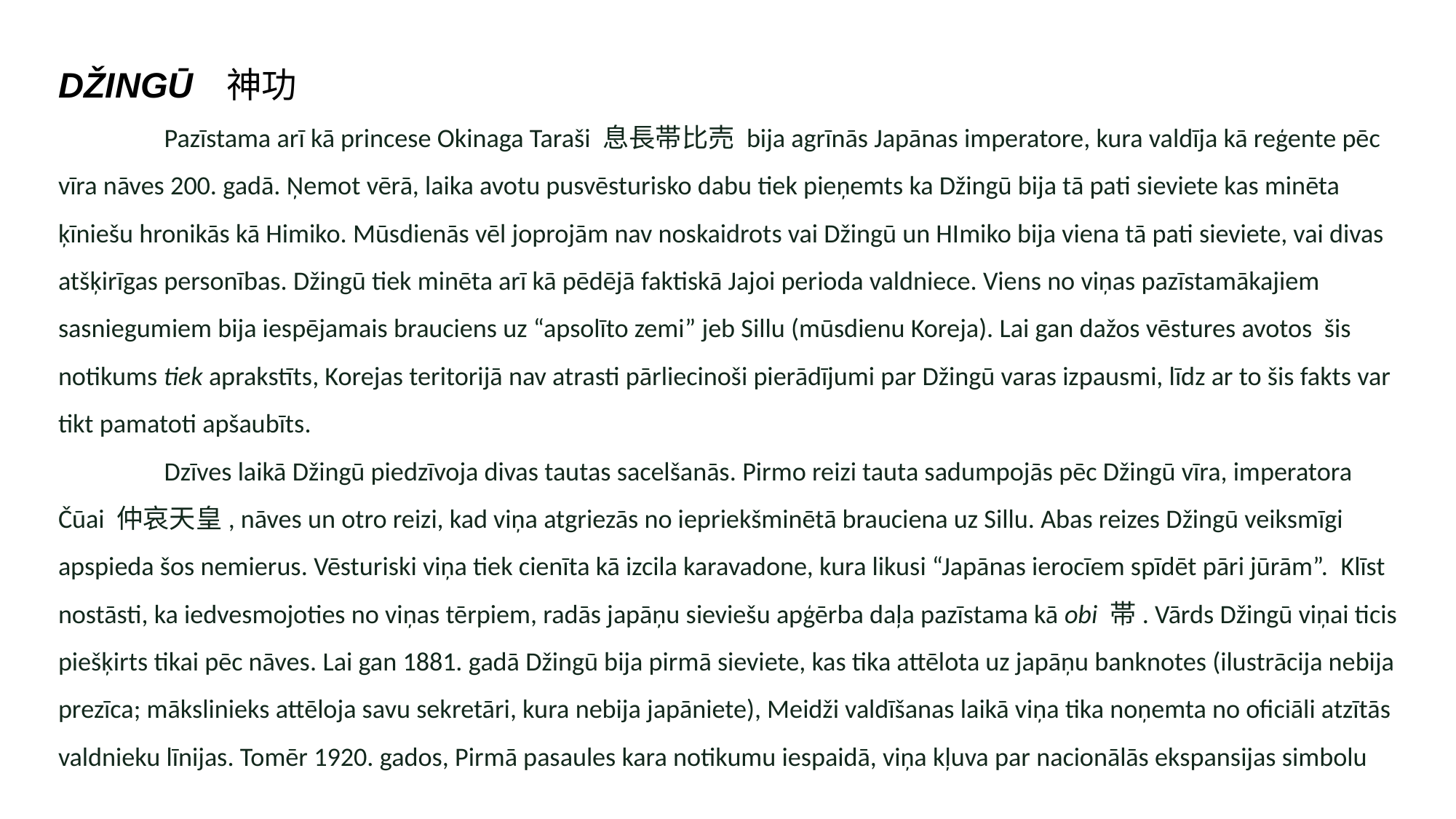

DŽINGŪ   神功
	Pazīstama arī kā princese Okinaga Taraši 息長帯比売 bija agrīnās Japānas imperatore, kura valdīja kā reģente pēc vīra nāves 200. gadā. Ņemot vērā, laika avotu pusvēsturisko dabu tiek pieņemts ka Džingū bija tā pati sieviete kas minēta ķīniešu hronikās kā Himiko. Mūsdienās vēl joprojām nav noskaidrots vai Džingū un HImiko bija viena tā pati sieviete, vai divas atšķirīgas personības. Džingū tiek minēta arī kā pēdējā faktiskā Jajoi perioda valdniece. Viens no viņas pazīstamākajiem sasniegumiem bija iespējamais brauciens uz “apsolīto zemi” jeb Sillu (mūsdienu Koreja). Lai gan dažos vēstures avotos  šis notikums tiek aprakstīts, Korejas teritorijā nav atrasti pārliecinoši pierādījumi par Džingū varas izpausmi, līdz ar to šis fakts var tikt pamatoti apšaubīts.
	Dzīves laikā Džingū piedzīvoja divas tautas sacelšanās. Pirmo reizi tauta sadumpojās pēc Džingū vīra, imperatora Čūai 仲哀天皇, nāves un otro reizi, kad viņa atgriezās no iepriekšminētā brauciena uz Sillu. Abas reizes Džingū veiksmīgi apspieda šos nemierus. Vēsturiski viņa tiek cienīta kā izcila karavadone, kura likusi “Japānas ierocīem spīdēt pāri jūrām”.  Klīst nostāsti, ka iedvesmojoties no viņas tērpiem, radās japāņu sieviešu apģērba daļa pazīstama kā obi 帯. Vārds Džingū viņai ticis piešķirts tikai pēc nāves. Lai gan 1881. gadā Džingū bija pirmā sieviete, kas tika attēlota uz japāņu banknotes (ilustrācija nebija prezīca; mākslinieks attēloja savu sekretāri, kura nebija japāniete), Meidži valdīšanas laikā viņa tika noņemta no oficiāli atzītās valdnieku līnijas. Tomēr 1920. gados, Pirmā pasaules kara notikumu iespaidā, viņa kļuva par nacionālās ekspansijas simbolu